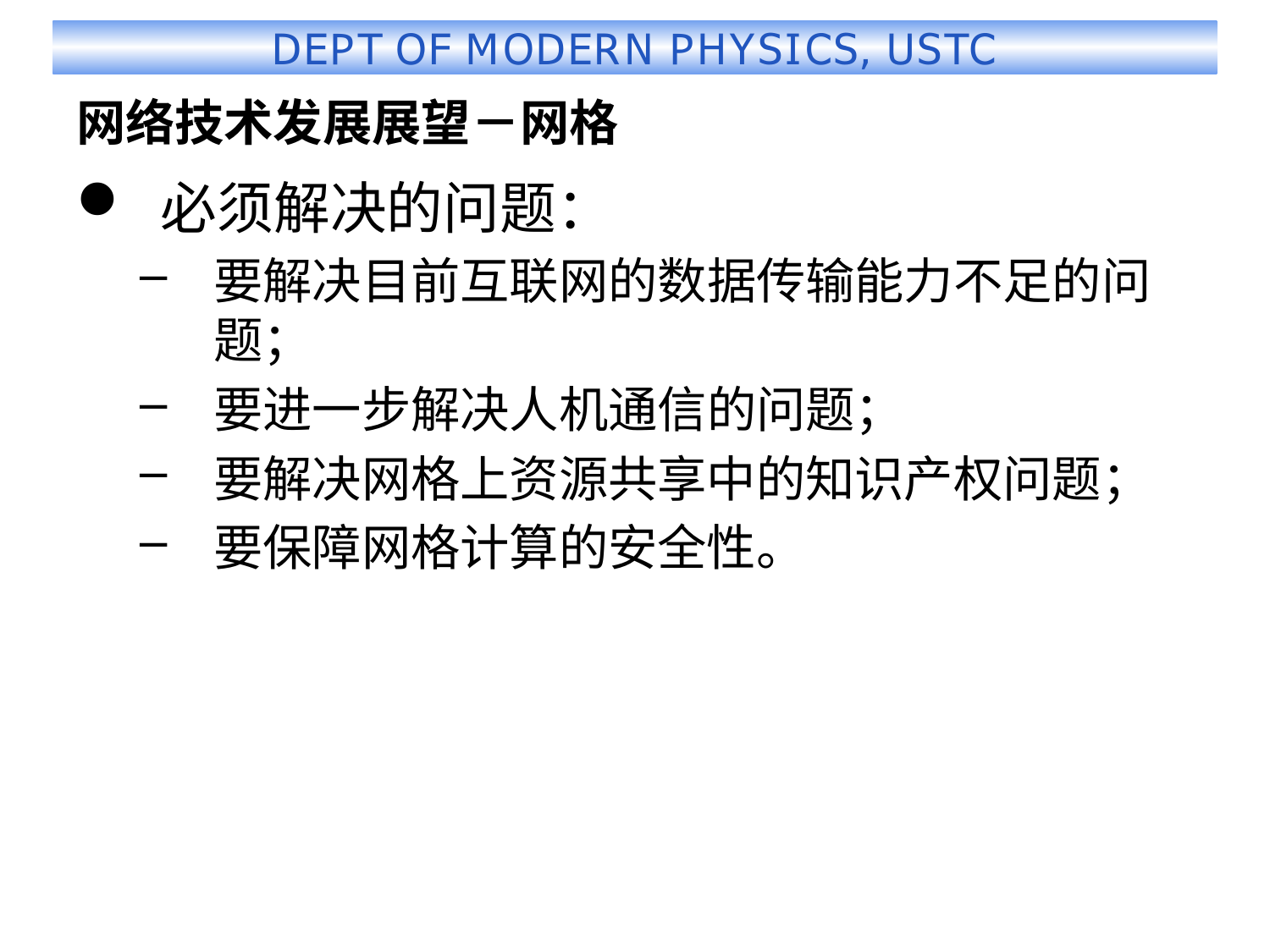

# 网络技术发展展望－网格
必须解决的问题：
要解决目前互联网的数据传输能力不足的问题；
要进一步解决人机通信的问题；
要解决网格上资源共享中的知识产权问题；
要保障网格计算的安全性。